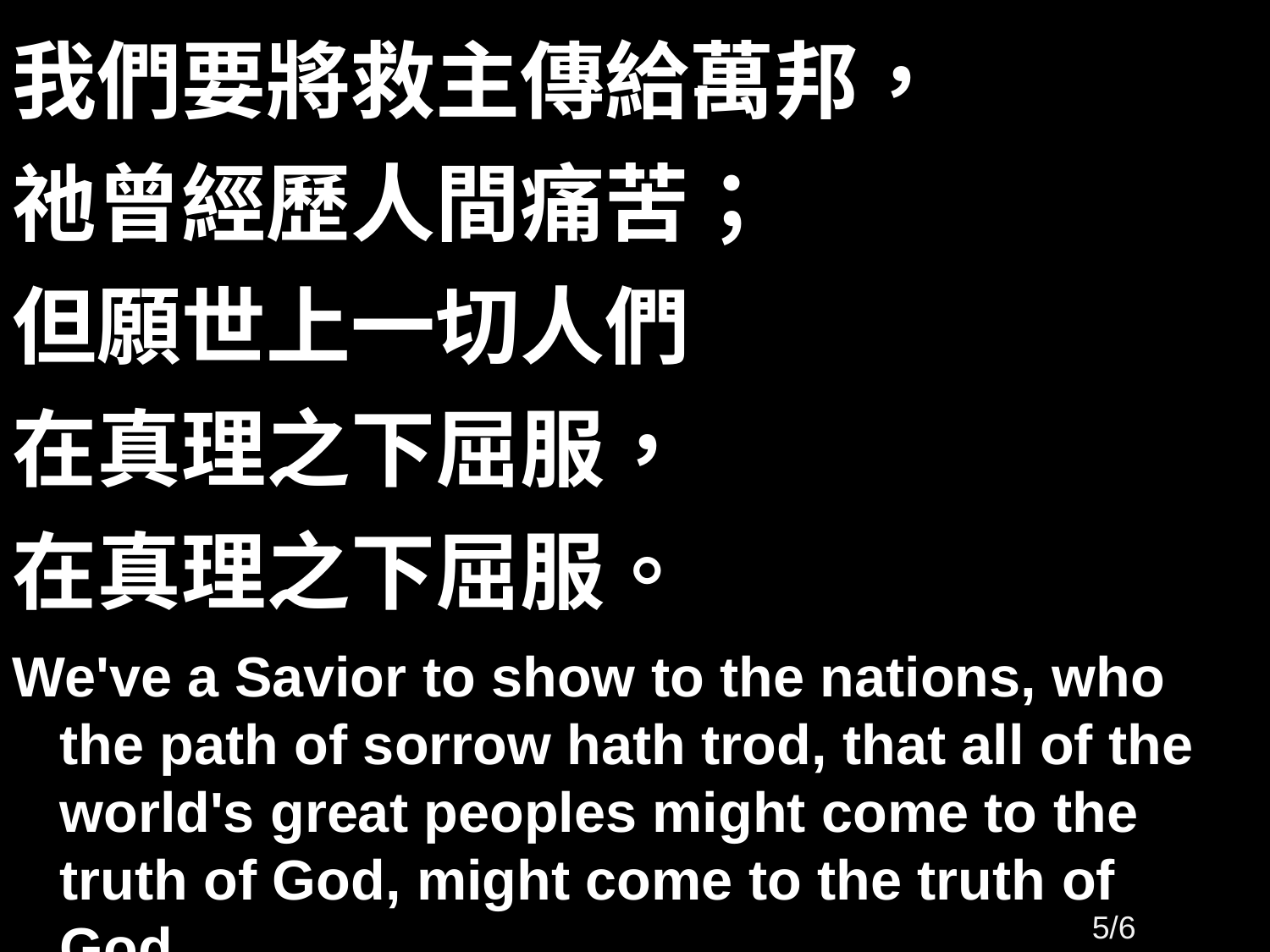

# 我們要將救主傳給萬邦，
祂曾經歷人間痛苦；
但願世上一切人們
在真理之下屈服，
在真理之下屈服。
We've a Savior to show to the nations, who the path of sorrow hath trod, that all of the world's great peoples might come to the truth of God, might come to the truth of God.

5/66